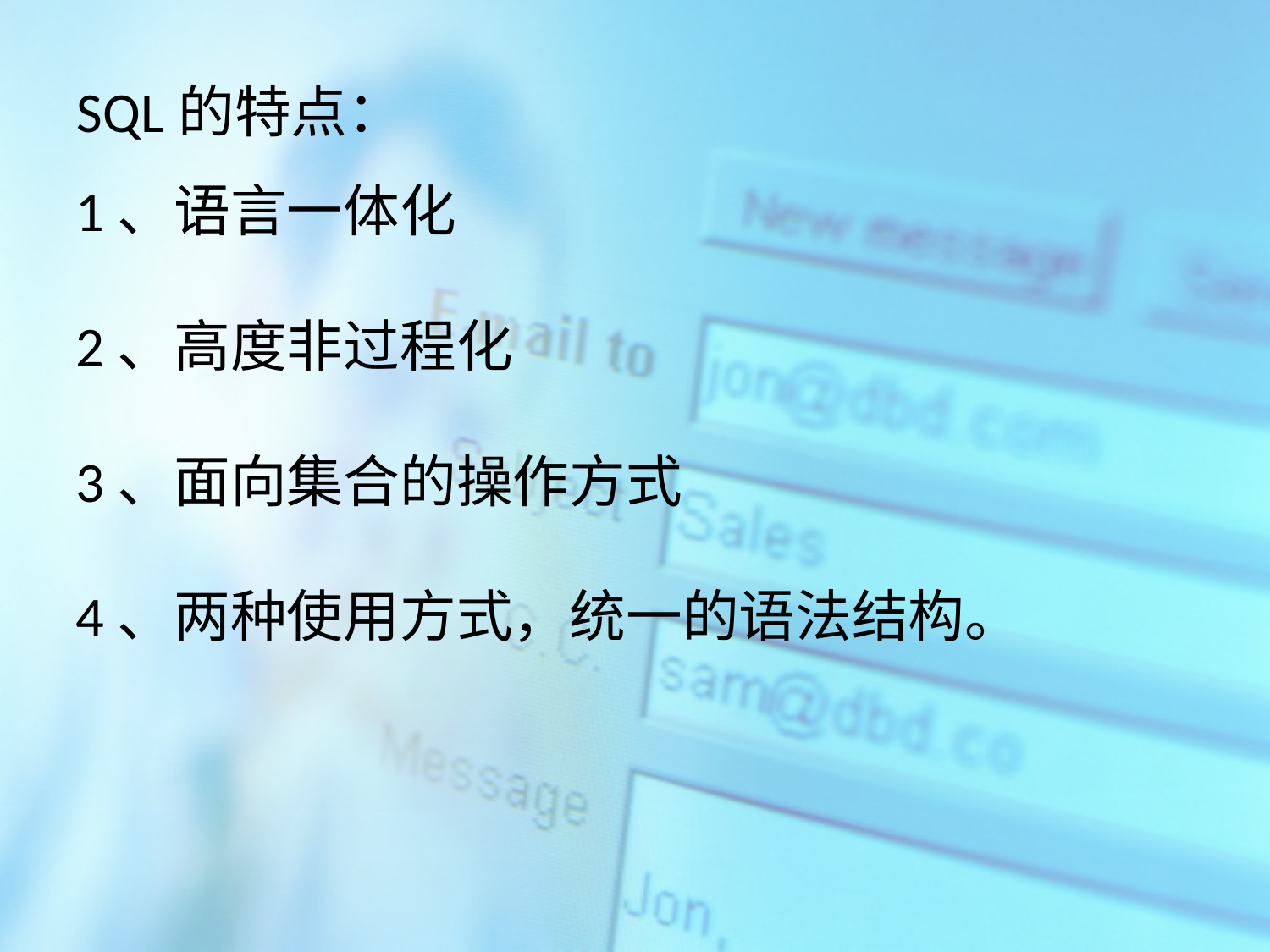

SQL的特点：
1、语言一体化

2、高度非过程化

3、面向集合的操作方式

4、两种使用方式，统一的语法结构。